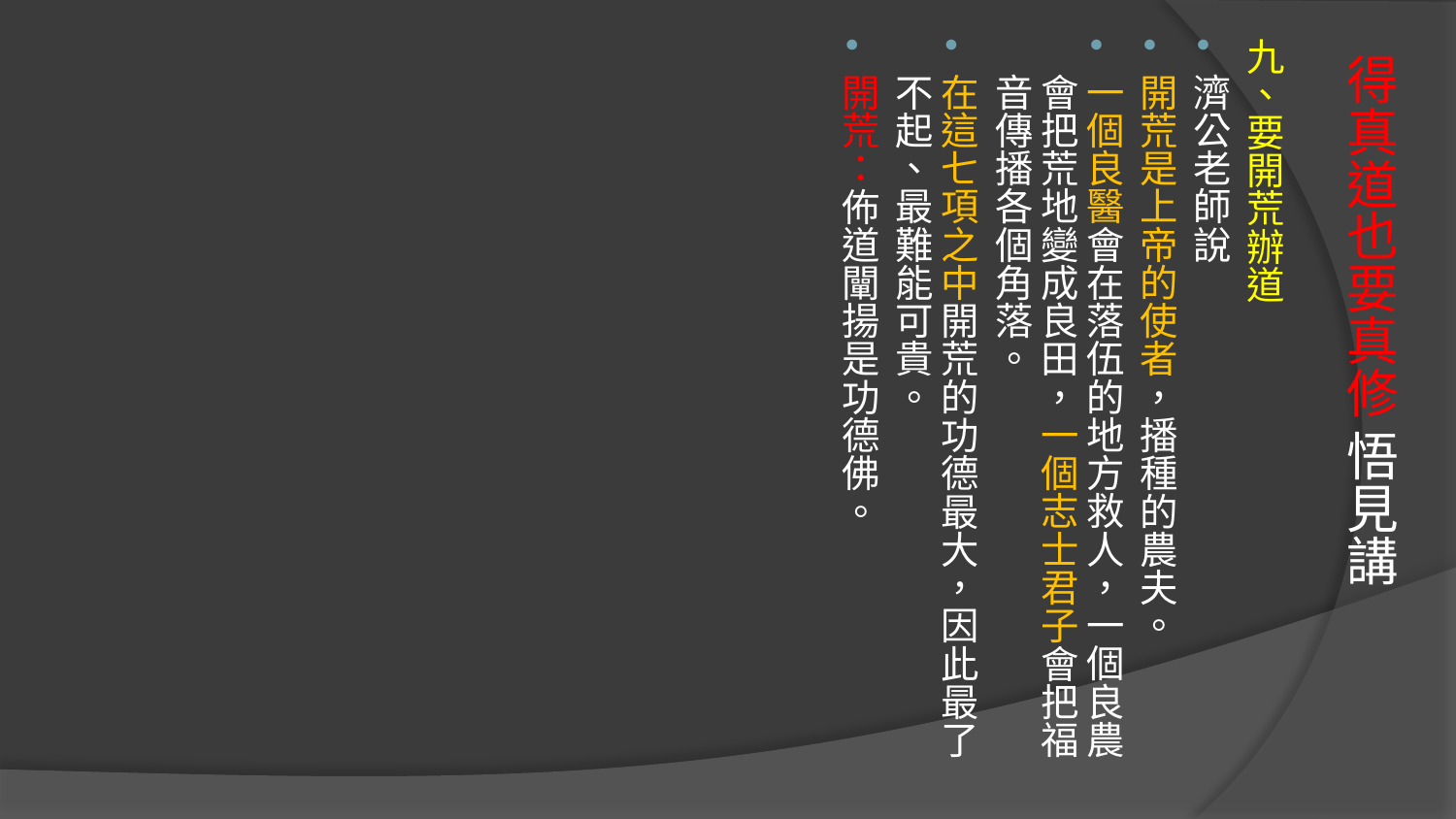

九、要開荒辦道
濟公老師說
開荒是上帝的使者，播種的農夫。
一個良醫會在落伍的地方救人，一個良農會把荒地變成良田，一個志士君子會把福音傳播各個角落。
在這七項之中開荒的功德最大，因此最了不起、最難能可貴。
開荒：佈道闡揚是功德佛。

# 得真道也要真修 悟見講